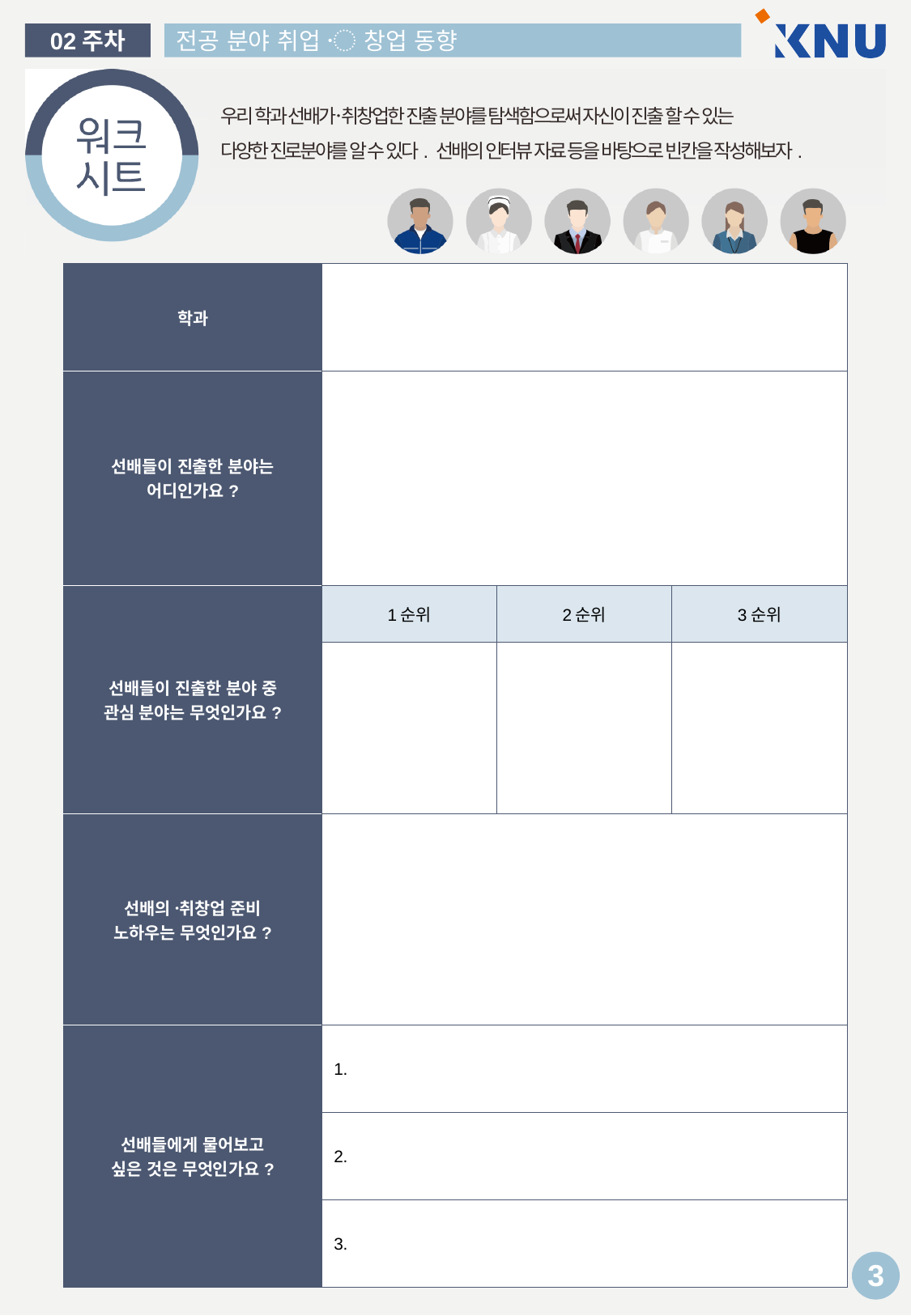

| 학과 |  |  |  |
| --- | --- | --- | --- |
| 선배들이 진출한 분야는 어디인가요? |  |  |  |
| 선배들이 진출한 분야 중 관심 분야는 무엇인가요? | 1순위 | 2순위 | 3순위 |
|  |  |  |  |
| 선배의 취〮창업 준비 노하우는 무엇인가요? |  |  |  |
| 선배들에게 물어보고 싶은 것은 무엇인가요? | 1. |  |  |
|  | 2. |  |  |
|  | 3. |  |  |
3